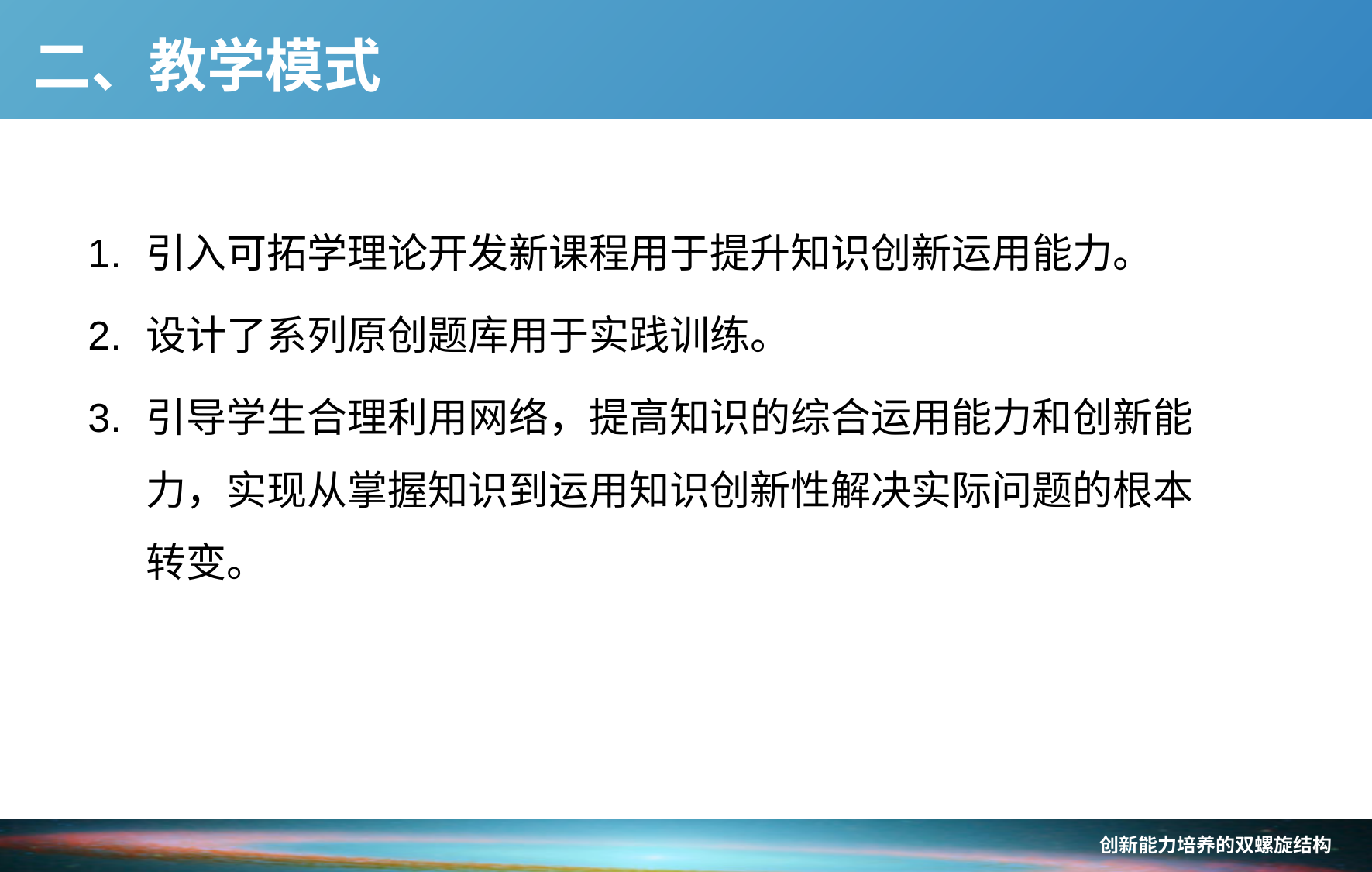

# 二、教学模式

引入可拓学理论开发新课程用于提升知识创新运用能力。
设计了系列原创题库用于实践训练。
引导学生合理利用网络，提高知识的综合运用能力和创新能力，实现从掌握知识到运用知识创新性解决实际问题的根本转变。
创新能力培养的双螺旋结构